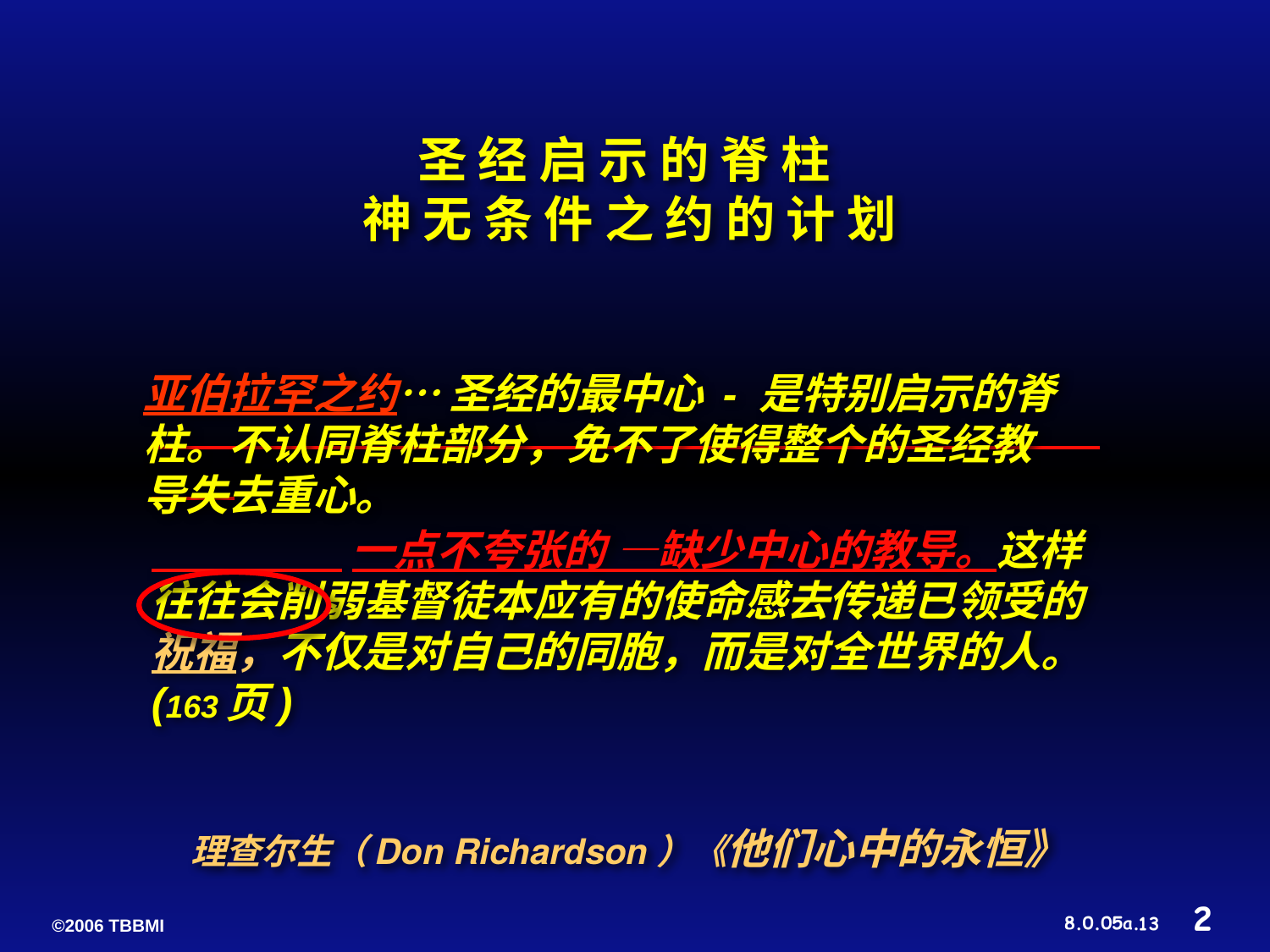

圣 经 启 示 的 脊 柱
神 无 条 件 之 约 的 计 划
亚伯拉罕之约… 圣经的最中心 - 是特别启示的脊柱。不认同脊柱部分，免不了使得整个的圣经教导失去重心。

                    一点不夸张的 —缺少中心的教导。这样往往会削弱基督徒本应有的使命感去传递已领受的祝福，不仅是对自己的同胞，而是对全世界的人。 (163页)

理查尔生（Don Richardson）《他们心中的永恒》
2

13